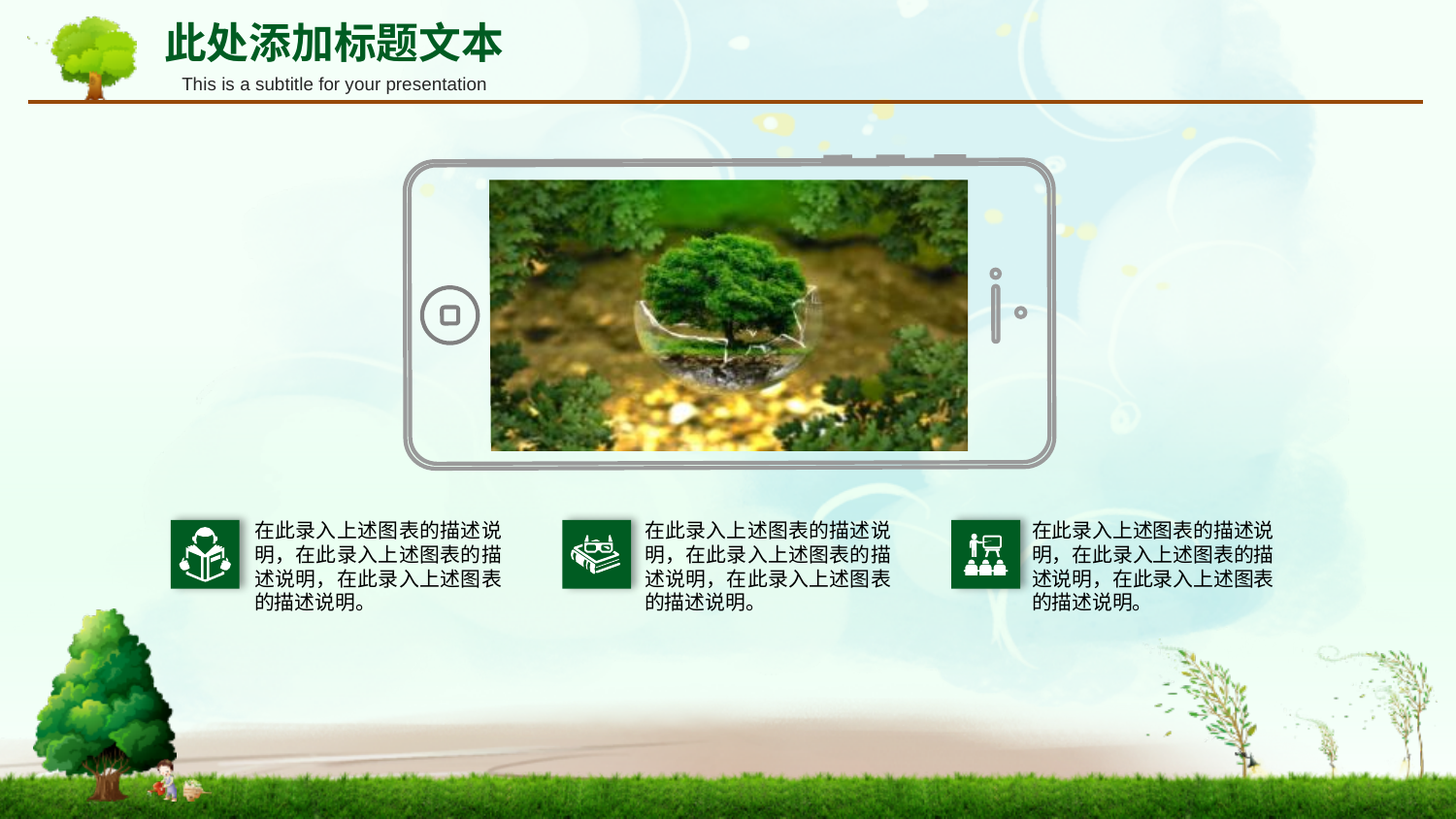

此处添加标题文本
This is a subtitle for your presentation

在此录入上述图表的描述说明，在此录入上述图表的描述说明，在此录入上述图表的描述说明。

在此录入上述图表的描述说明，在此录入上述图表的描述说明，在此录入上述图表的描述说明。

在此录入上述图表的描述说明，在此录入上述图表的描述说明，在此录入上述图表的描述说明。